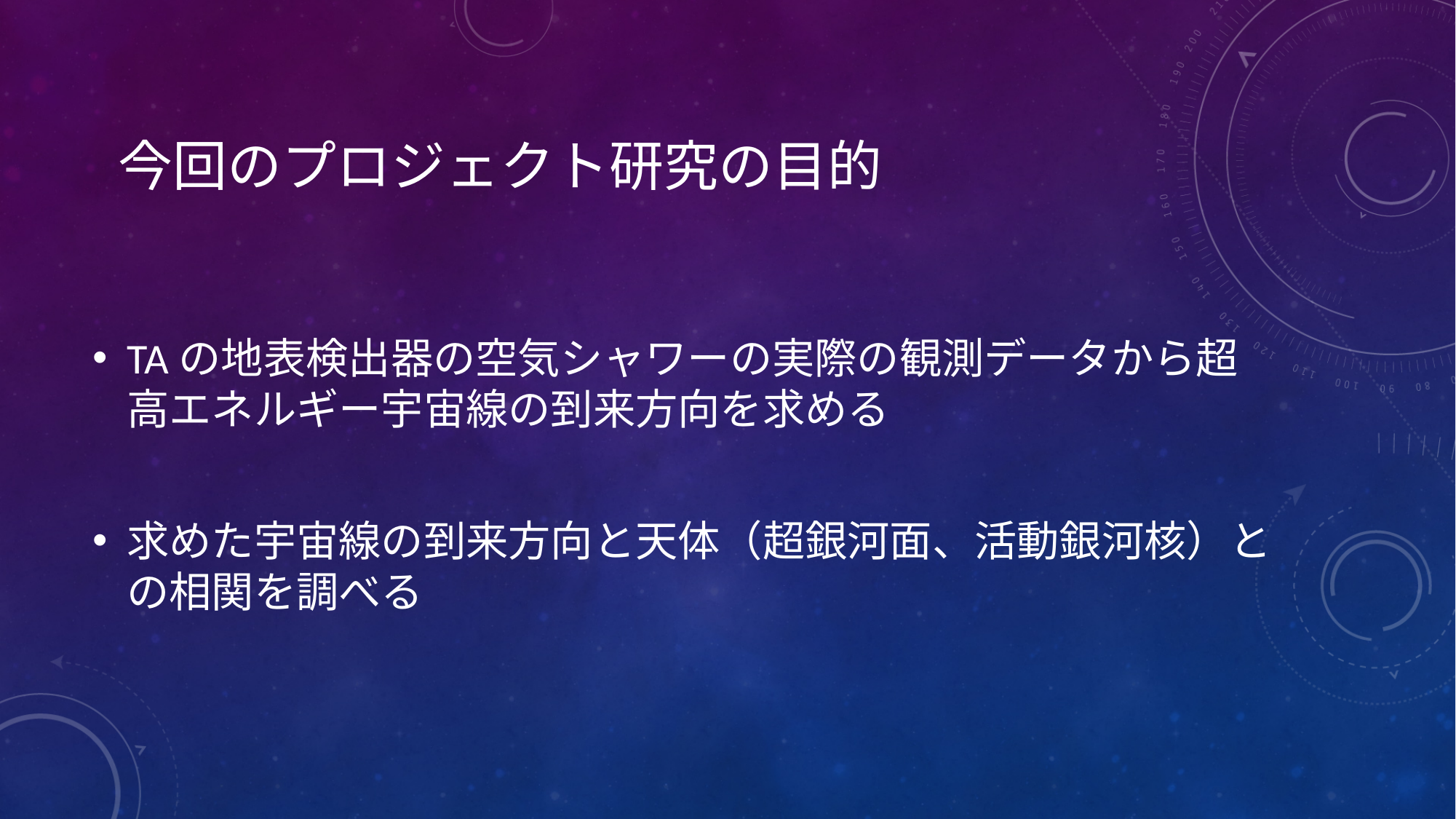

# 今回のプロジェクト研究の目的
TAの地表検出器の空気シャワーの実際の観測データから超高エネルギー宇宙線の到来方向を求める

求めた宇宙線の到来方向と天体（超銀河面、活動銀河核）との相関を調べる